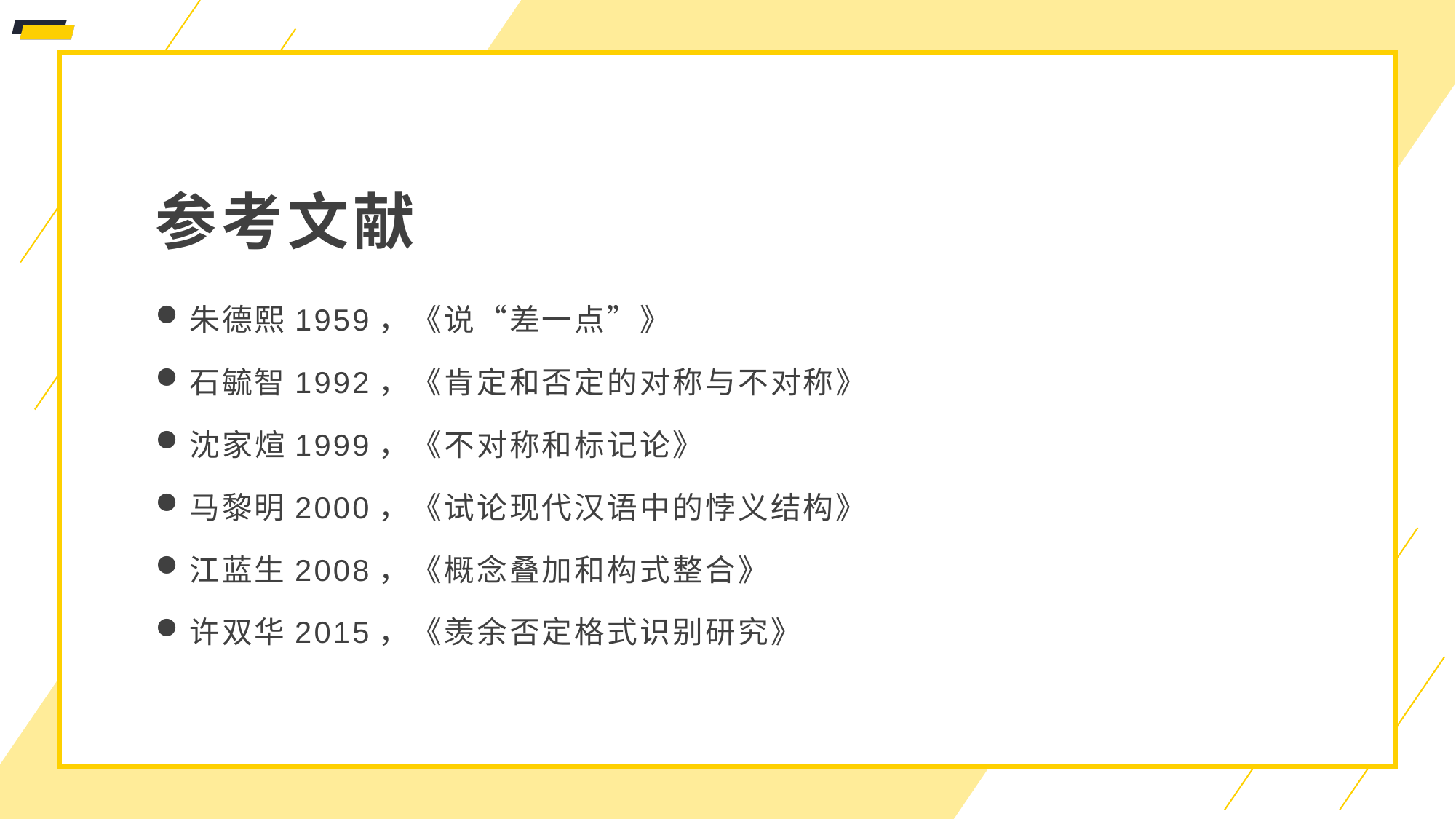

参考文献
朱德熙1959，《说“差一点”》
石毓智1992，《肯定和否定的对称与不对称》
沈家煊1999，《不对称和标记论》
马黎明2000，《试论现代汉语中的悖义结构》
江蓝生2008，《概念叠加和构式整合》
许双华2015，《羡余否定格式识别研究》